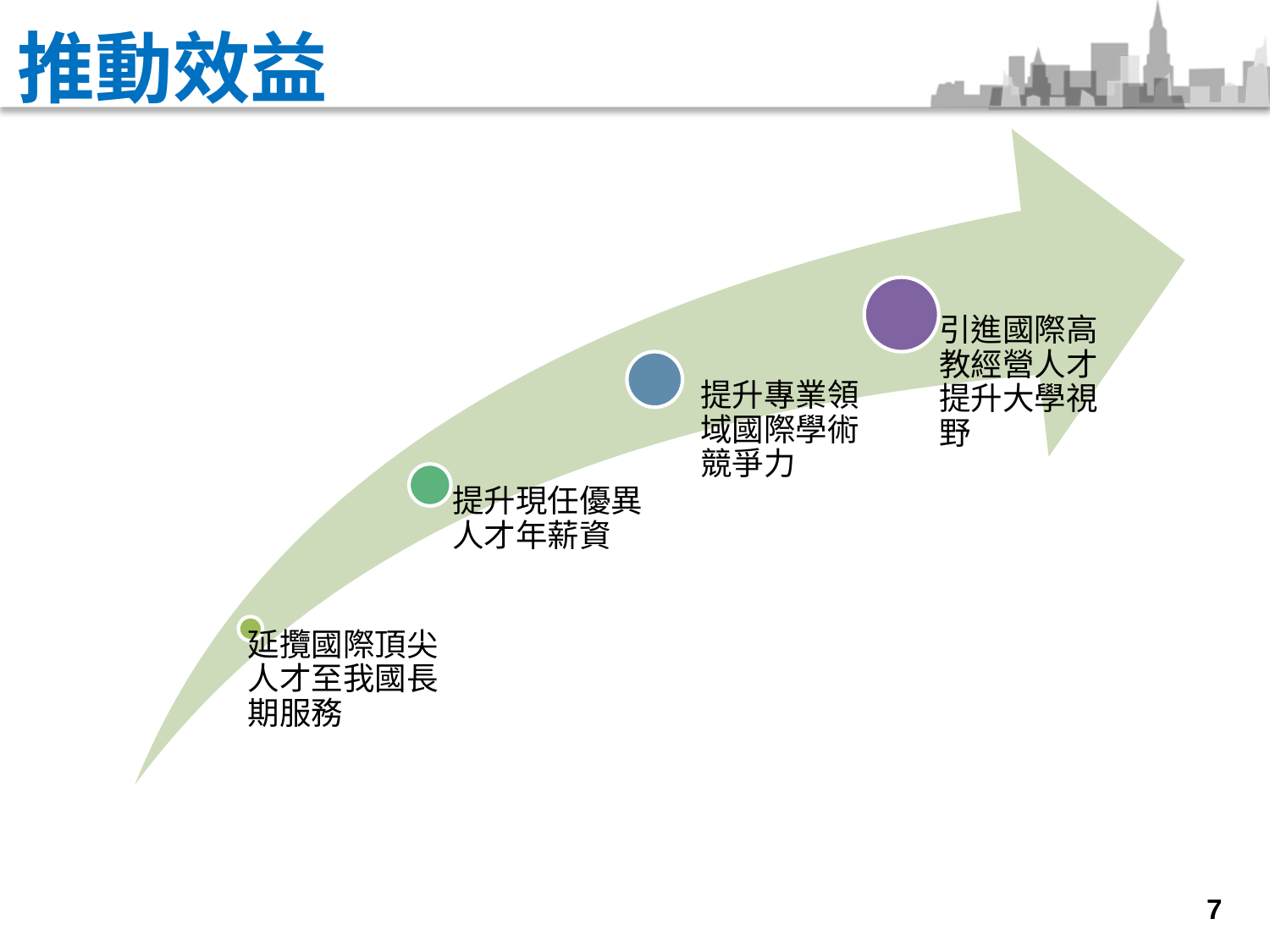

# 推動效益
延攬國際頂尖人才至我國長期服務
提升現任優異人才年薪資
提升專業領域國際學術競爭力
引進國際高教經營人才提升大學視野
7